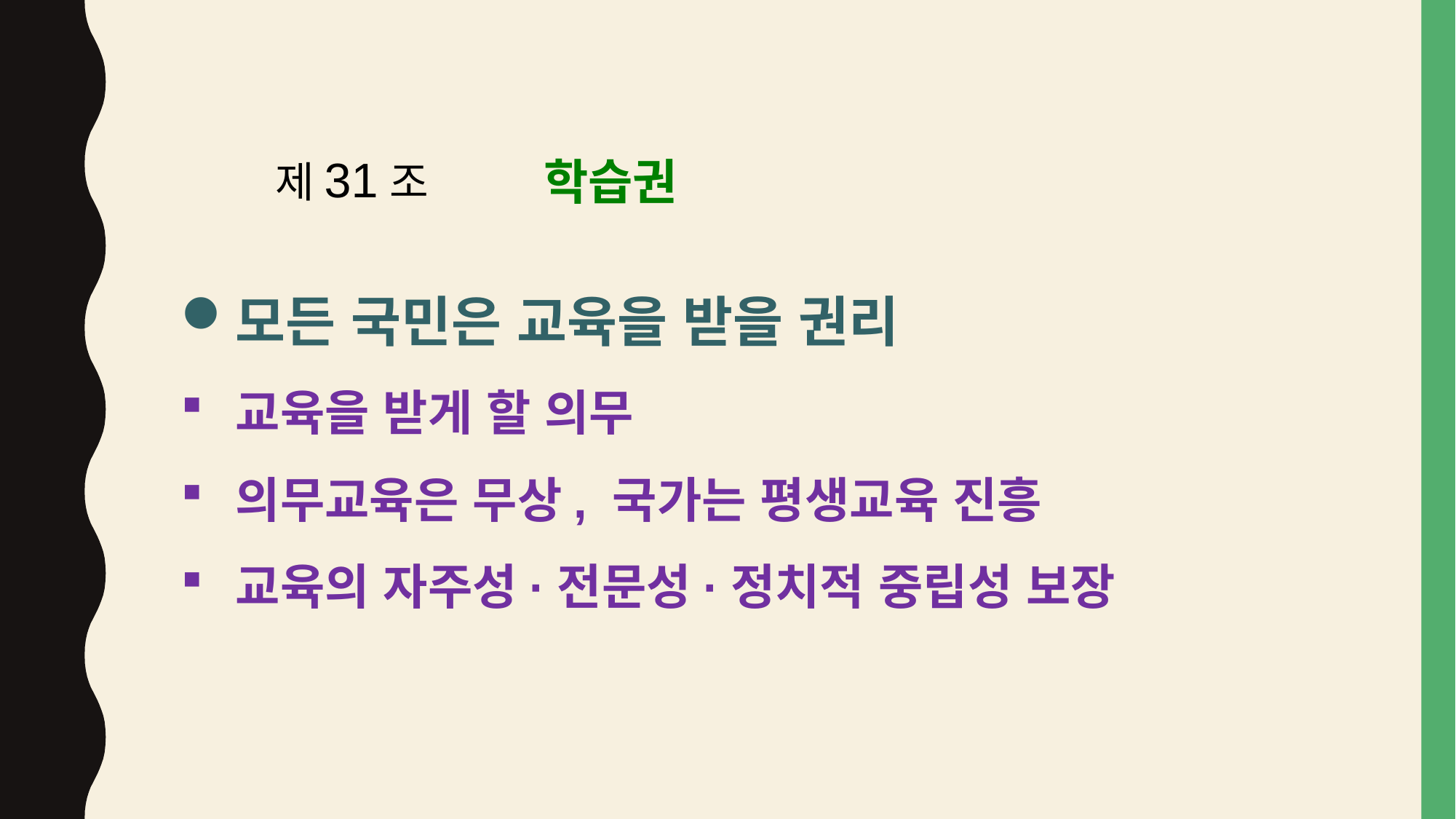

제31조
학습권
모든 국민은 교육을 받을 권리
교육을 받게 할 의무
의무교육은 무상, 국가는 평생교육 진흥
교육의 자주성·전문성·정치적 중립성 보장